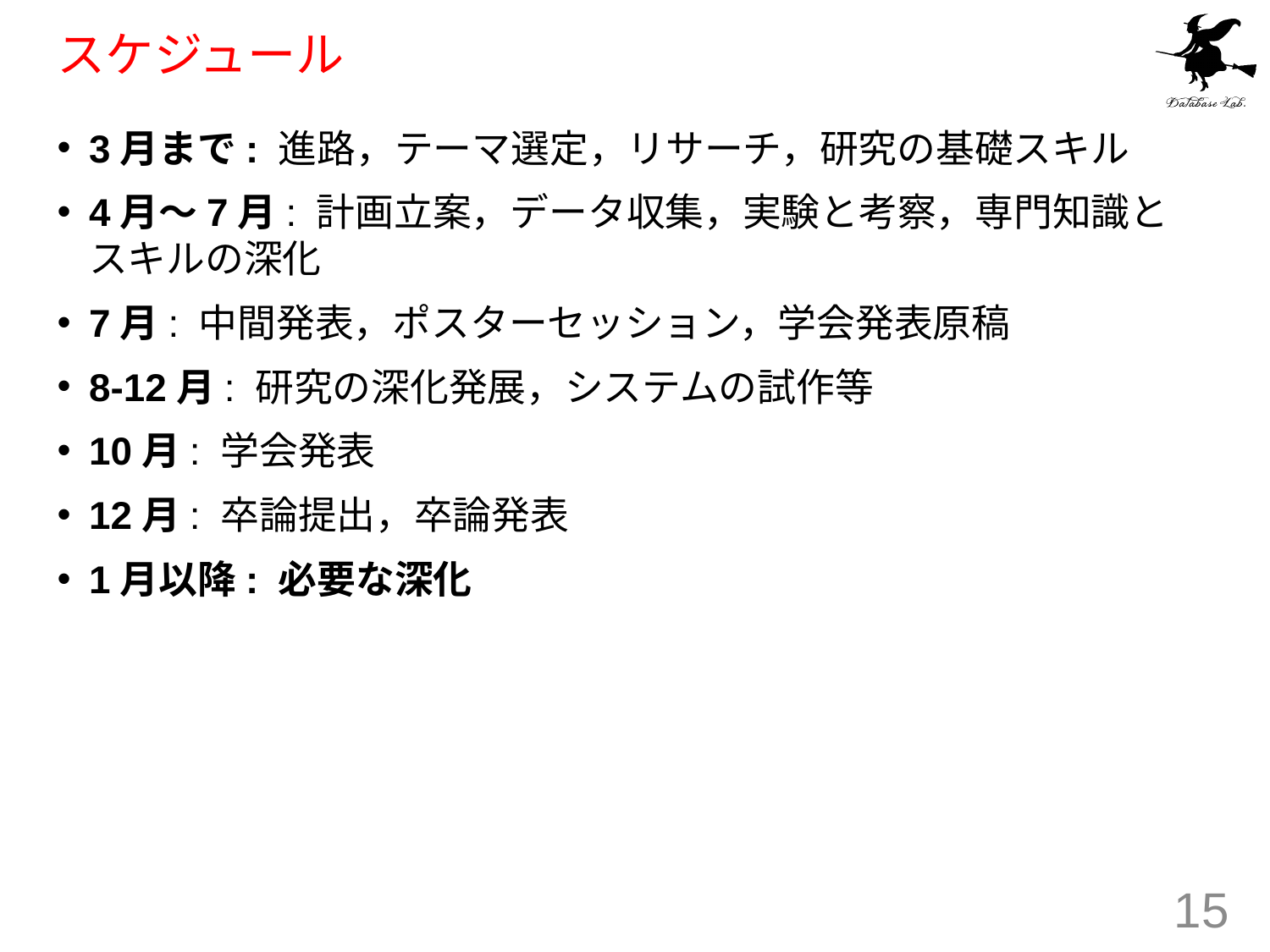

# スケジュール
3月まで: 進路，テーマ選定，リサーチ，研究の基礎スキル
4月～7月: 計画立案，データ収集，実験と考察，専門知識とスキルの深化
7月: 中間発表，ポスターセッション，学会発表原稿
8-12月: 研究の深化発展，システムの試作等
10月: 学会発表
12月: 卒論提出，卒論発表
1月以降: 必要な深化

15